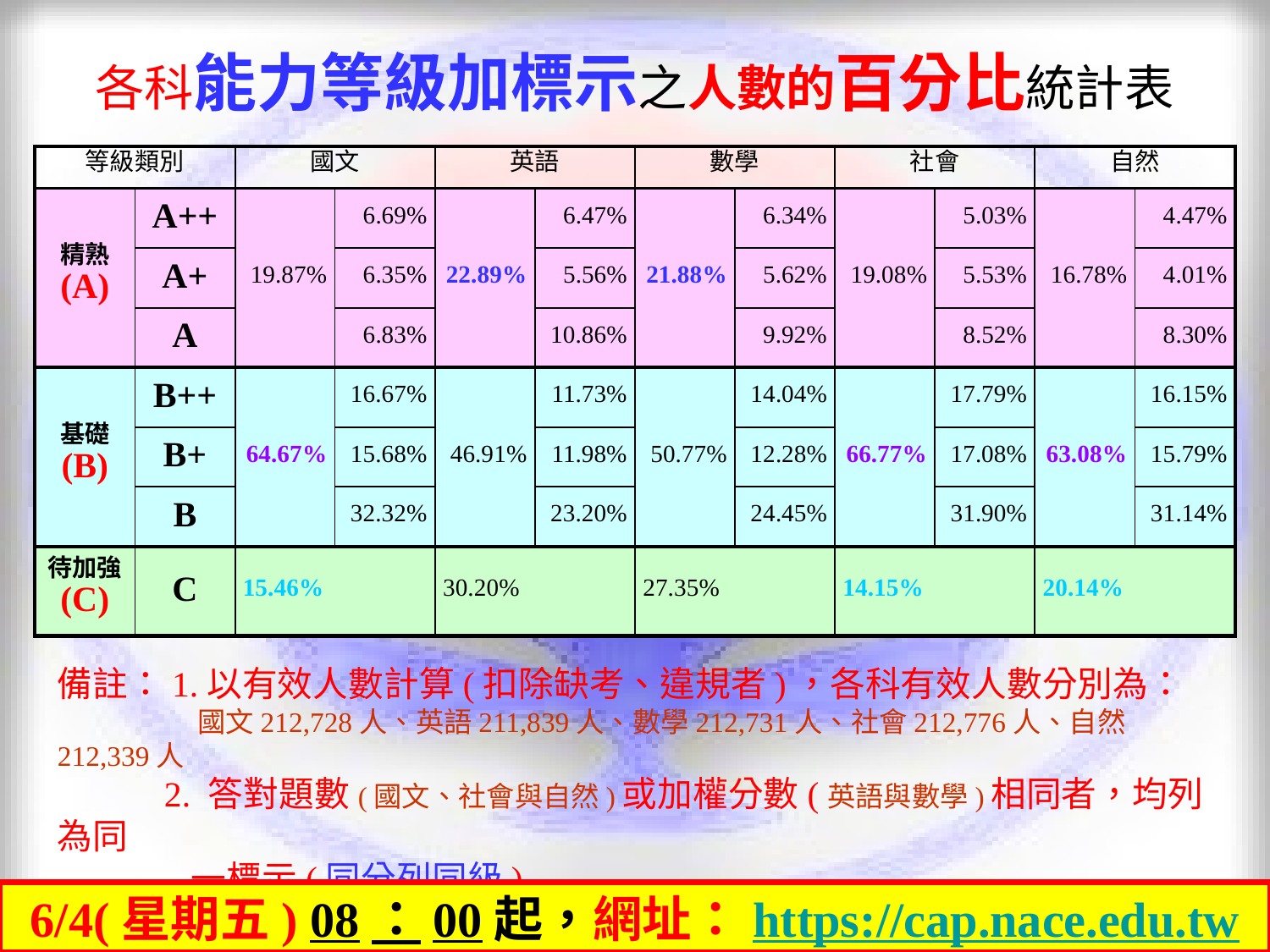

各科能力等級加標示之人數的百分比統計表
| 等級類別 |  | 國文 |  | 英語 |  | 數學 |  | 社會 |  | 自然 |  |
| --- | --- | --- | --- | --- | --- | --- | --- | --- | --- | --- | --- |
| 精熟 (A) | A++ | 19.87% | 6.69% | 22.89% | 6.47% | 21.88% | 6.34% | 19.08% | 5.03% | 16.78% | 4.47% |
|  | A+ |  | 6.35% |  | 5.56% |  | 5.62% |  | 5.53% |  | 4.01% |
|  | A |  | 6.83% |  | 10.86% |  | 9.92% |  | 8.52% |  | 8.30% |
| 基礎 (B) | B++ | 64.67% | 16.67% | 46.91% | 11.73% | 50.77% | 14.04% | 66.77% | 17.79% | 63.08% | 16.15% |
|  | B+ |  | 15.68% |  | 11.98% |  | 12.28% |  | 17.08% |  | 15.79% |
|  | B |  | 32.32% |  | 23.20% |  | 24.45% |  | 31.90% |  | 31.14% |
| 待加強 (C) | C | 15.46% |  | 30.20% |  | 27.35% |  | 14.15% |  | 20.14% |  |

備註：1.以有效人數計算(扣除缺考、違規者)，各科有效人數分別為：
                     國文212,728人、英語211,839人、數學212,731人、社會212,776人、自然212,339人
            2. 答對題數(國文、社會與自然)或加權分數(英語與數學)相同者，均列為同
                一標示(同分列同級)
           3.表列科目不含寫作測驗
6/4(星期五) 08：00起，網址：https://cap.nace.edu.tw